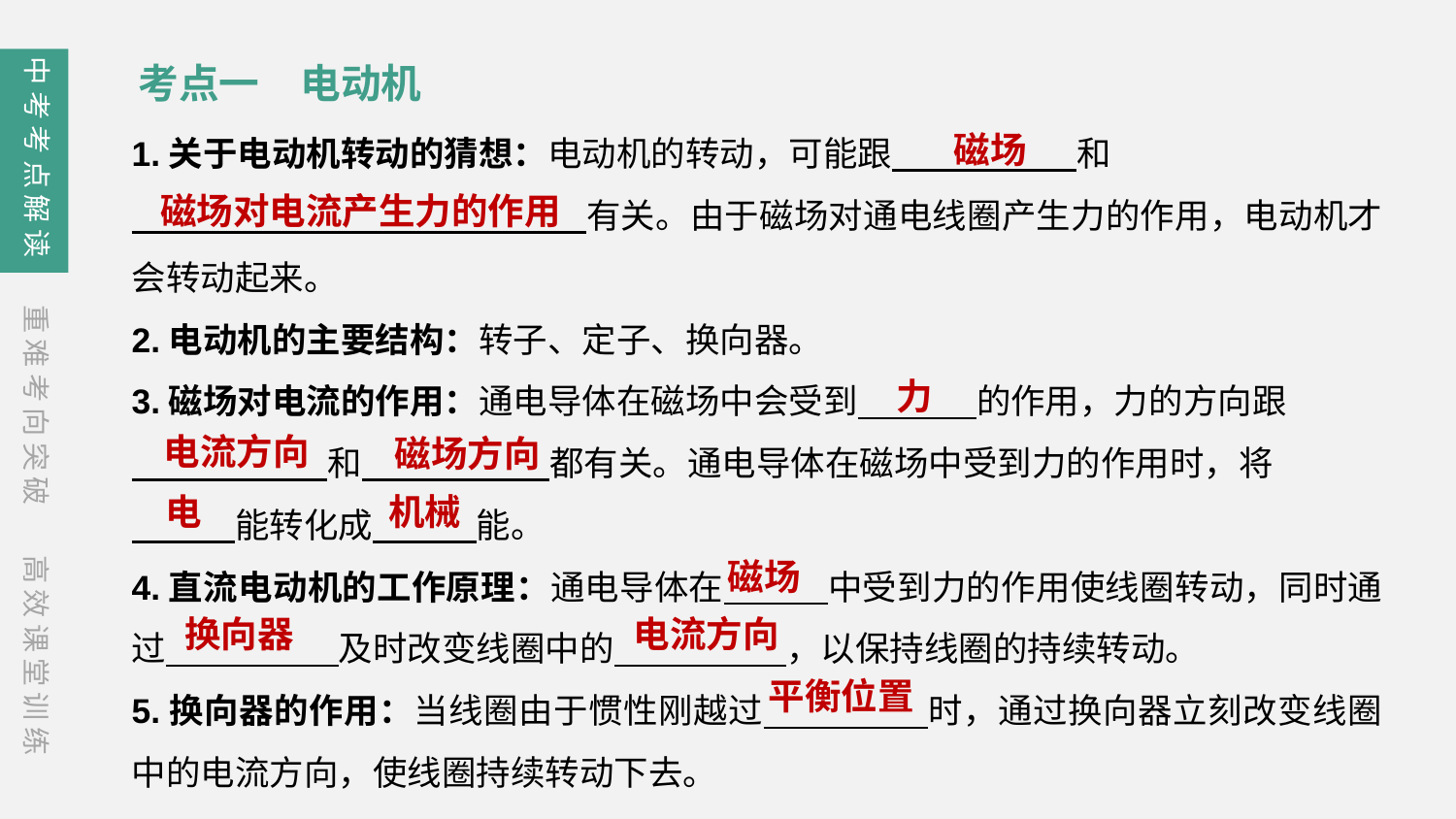

中考考点解读

考点一　电动机
磁场
1.关于电动机转动的猜想：电动机的转动，可能跟　　　      　和
　　　　　　　　　                  有关。由于磁场对通电线圈产生力的作用，电动机才会转动起来。
2.电动机的主要结构：转子、定子、换向器。
3.磁场对电流的作用：通电导体在磁场中会受到　　　  的作用，力的方向跟
　　　　　   和　　　　　  都有关。通电导体在磁场中受到力的作用时，将
　　　能转化成　　　能。
4.直流电动机的工作原理：通电导体在　　　中受到力的作用使线圈转动，同时通过　　　　　及时改变线圈中的　　　　　，以保持线圈的持续转动。
5.换向器的作用：当线圈由于惯性刚越过　　　   　时，通过换向器立刻改变线圈中的电流方向，使线圈持续转动下去。
磁场对电流产生力的作用
重难考向突破
力
电流方向
磁场方向
电
机械
高效课堂训练
磁场
换向器
电流方向
平衡位置